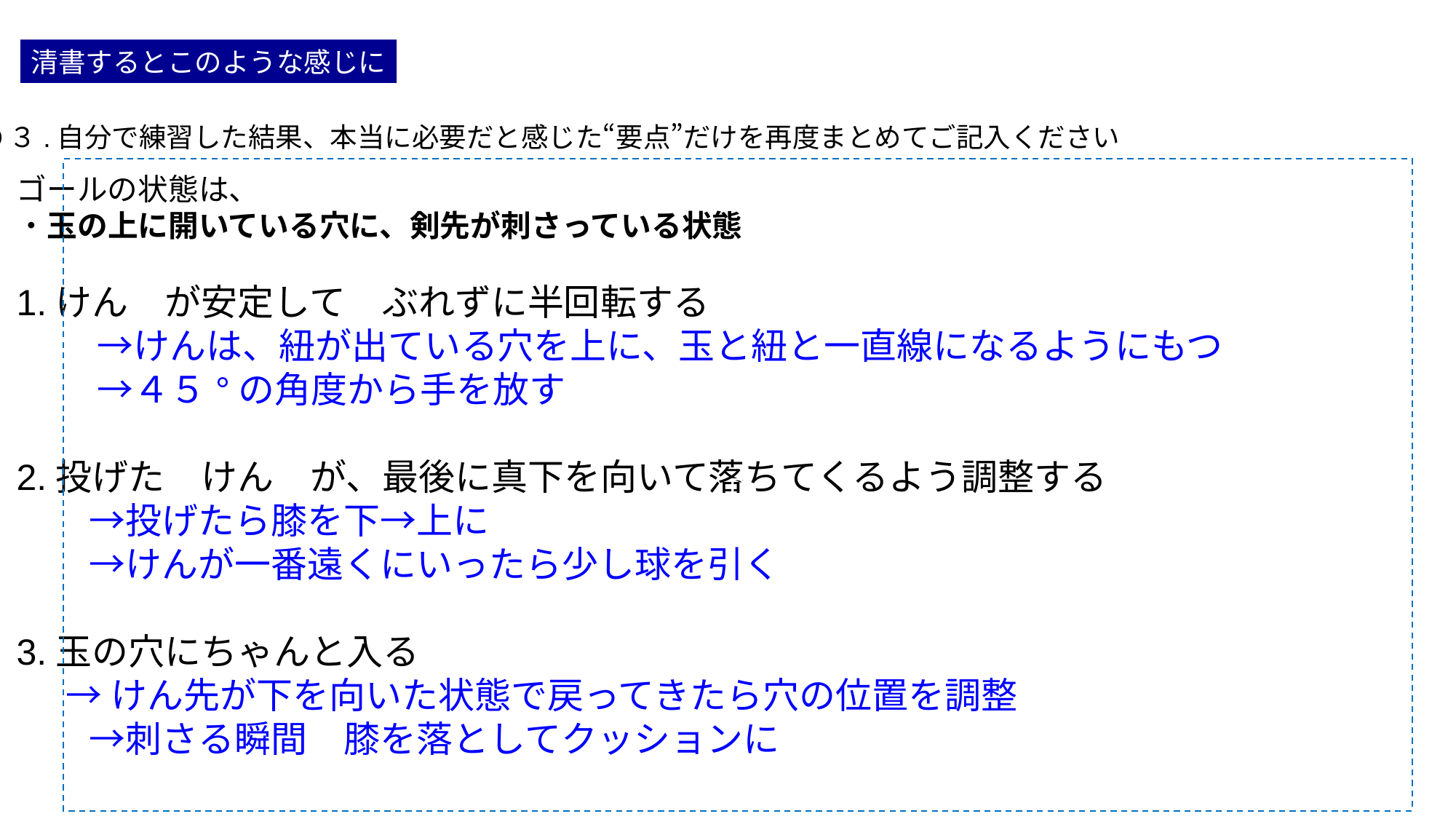

清書するとこのような感じに
Q３.自分で練習した結果、本当に必要だと感じた“要点”だけを再度まとめてご記入ください
D
ゴールの状態は、
・玉の上に開いている穴に、剣先が刺さっている状態

1.けん　が安定して　ぶれずに半回転する
　　 →けんは、紐が出ている穴を上に、玉と紐と一直線になるようにもつ
　　 →４５°の角度から手を放す

2.投げた　けん　が、最後に真下を向いて落ちてくるよう調整する
　　→投げたら膝を下→上に
　　→けんが一番遠くにいったら少し球を引く

3.玉の穴にちゃんと入る
      →けん先が下を向いた状態で戻ってきたら穴の位置を調整
　　→刺さる瞬間　膝を落としてクッションに